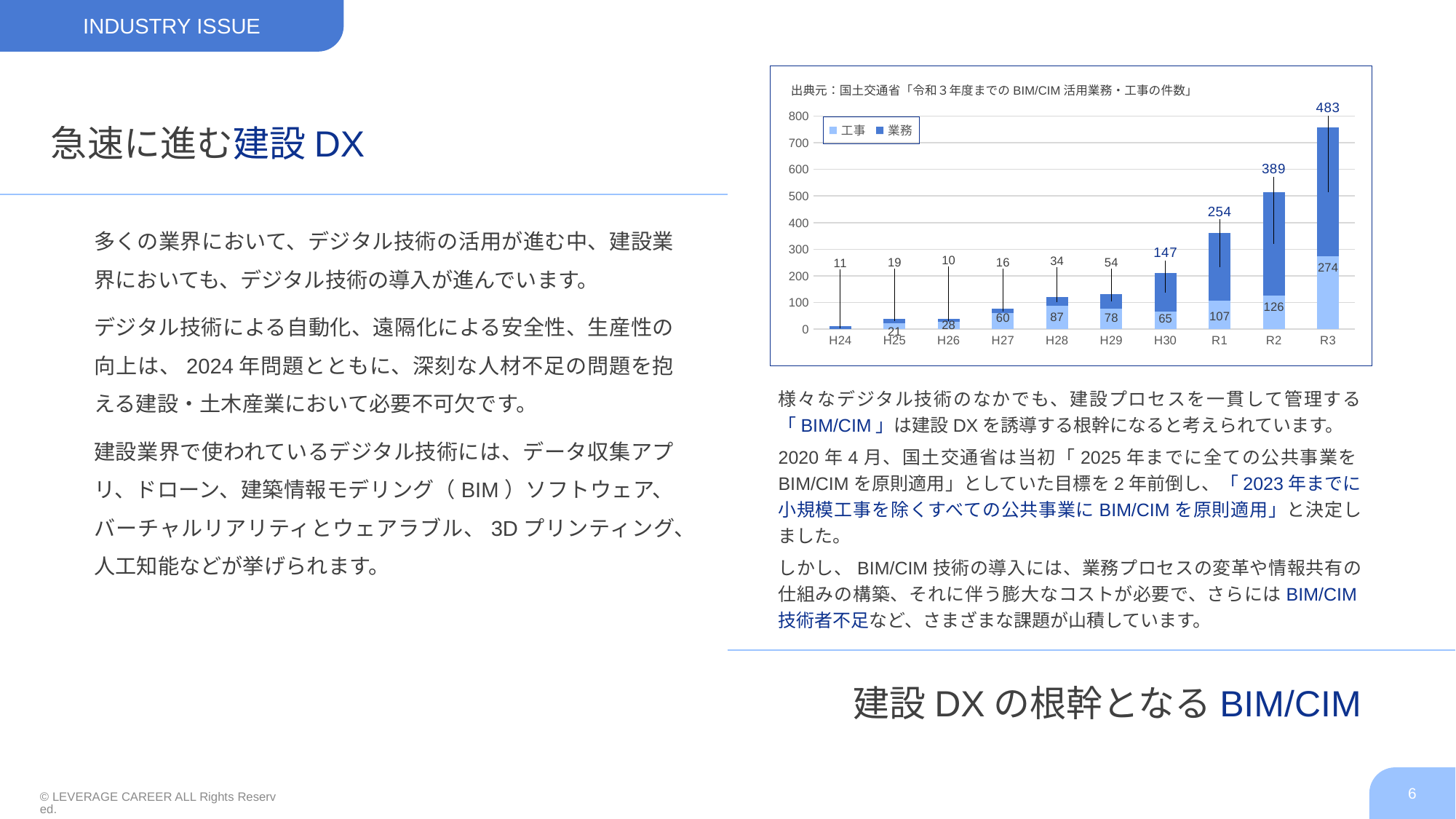

INDUSTRY ISSUE

### Chart

| Category | 工事 | 業務 |
|---|---|---|
| H24 | 0.0 | 11.0 |
| H25 | 21.0 | 19.0 |
| H26 | 28.0 | 10.0 |
| H27 | 60.0 | 16.0 |
| H28 | 87.0 | 34.0 |
| H29 | 78.0 | 54.0 |
| H30 | 65.0 | 147.0 |
| R1 | 107.0 | 254.0 |
| R2 | 126.0 | 389.0 |
| R3 | 274.0 | 483.0 |
出典元：国土交通省「令和３年度までのBIM/CIM活用業務・工事の件数」
# 急速に進む建設DX
多くの業界において、デジタル技術の活用が進む中、建設業界においても、デジタル技術の導入が進んでいます。
デジタル技術による自動化、遠隔化による安全性、生産性の向上は、2024年問題とともに、深刻な人材不足の問題を抱える建設・土木産業において必要不可欠です。
建設業界で使われているデジタル技術には、データ収集アプリ、ドローン、建築情報モデリング（BIM）ソフトウェア、バーチャルリアリティとウェアラブル、3Dプリンティング、人工知能などが挙げられます。
様々なデジタル技術のなかでも、建設プロセスを一貫して管理する「BIM/CIM」は建設DXを誘導する根幹になると考えられています。
2020年4月、国土交通省は当初「2025年までに全ての公共事業をBIM/CIMを原則適用」としていた目標を2年前倒し、「2023年までに小規模工事を除くすべての公共事業にBIM/CIMを原則適用」と決定しました。
しかし、BIM/CIM技術の導入には、業務プロセスの変革や情報共有の仕組みの構築、それに伴う膨大なコストが必要で、さらにはBIM/CIM技術者不足など、さまざまな課題が山積しています。
建設DXの根幹となるBIM/CIM
6
© LEVERAGE CAREER ALL Rights Reserved.